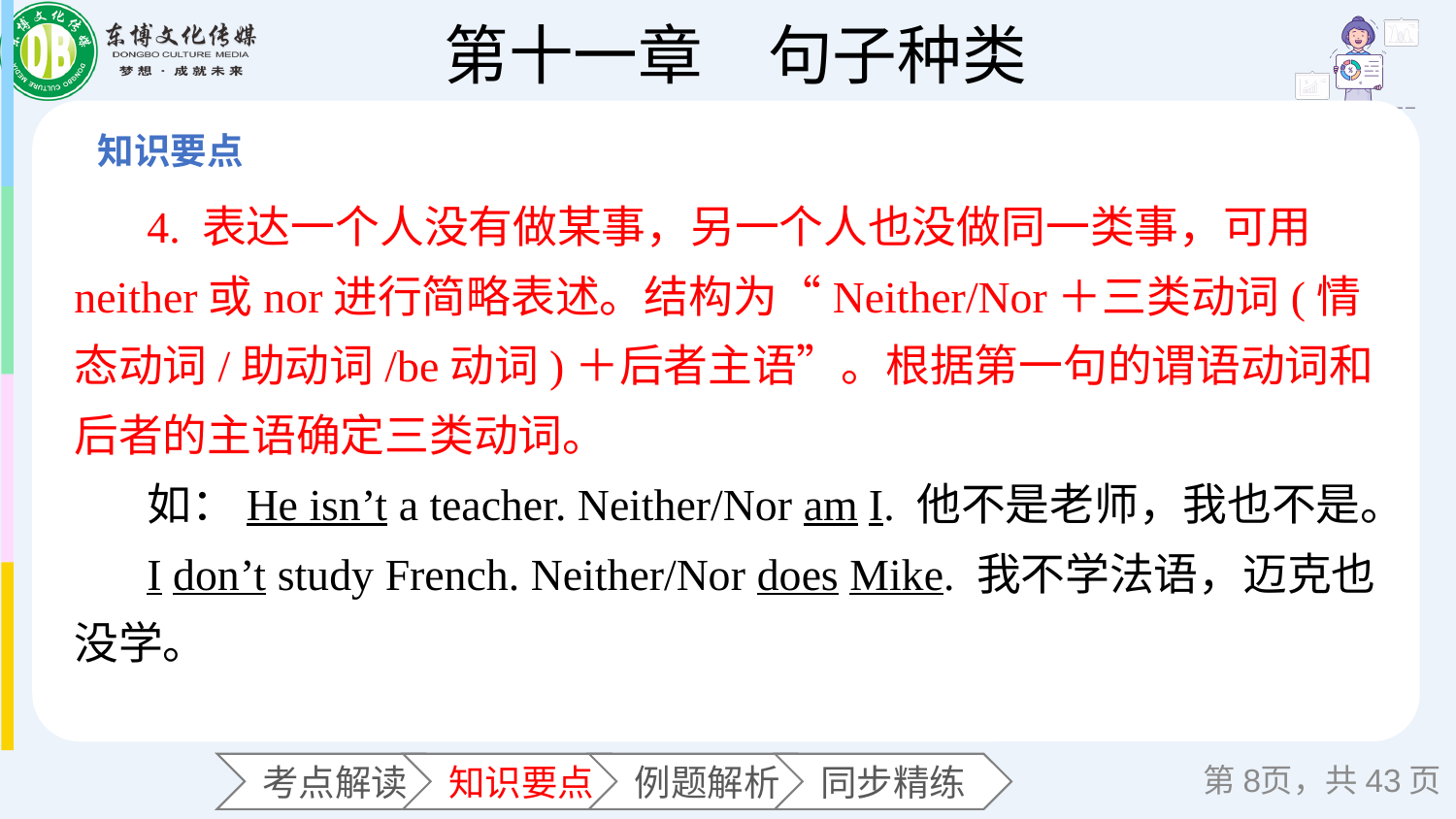

4. 表达一个人没有做某事，另一个人也没做同一类事，可用neither或nor进行简略表述。结构为“Neither/Nor＋三类动词(情态动词/助动词/be动词)＋后者主语”。根据第一句的谓语动词和后者的主语确定三类动词。
如：He isn’t a teacher. Neither/Nor am I. 他不是老师，我也不是。
I don’t study French. Neither/Nor does Mike. 我不学法语，迈克也没学。
第8页，共43页